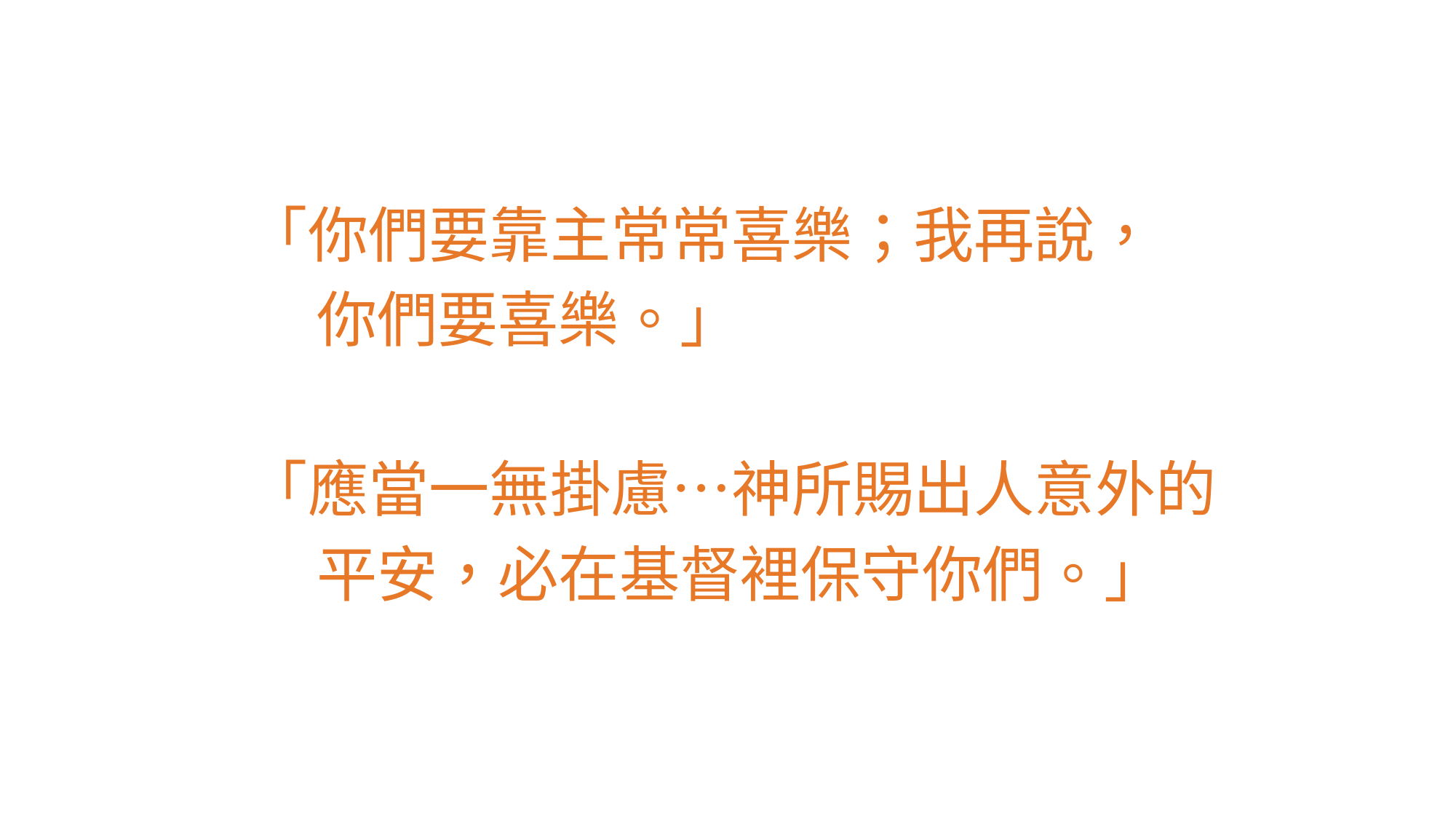

#
「你們要靠主常常喜樂；我再說，
    你們要喜樂。」

「應當一無掛慮…神所賜出人意外的
    平安，必在基督裡保守你們。」